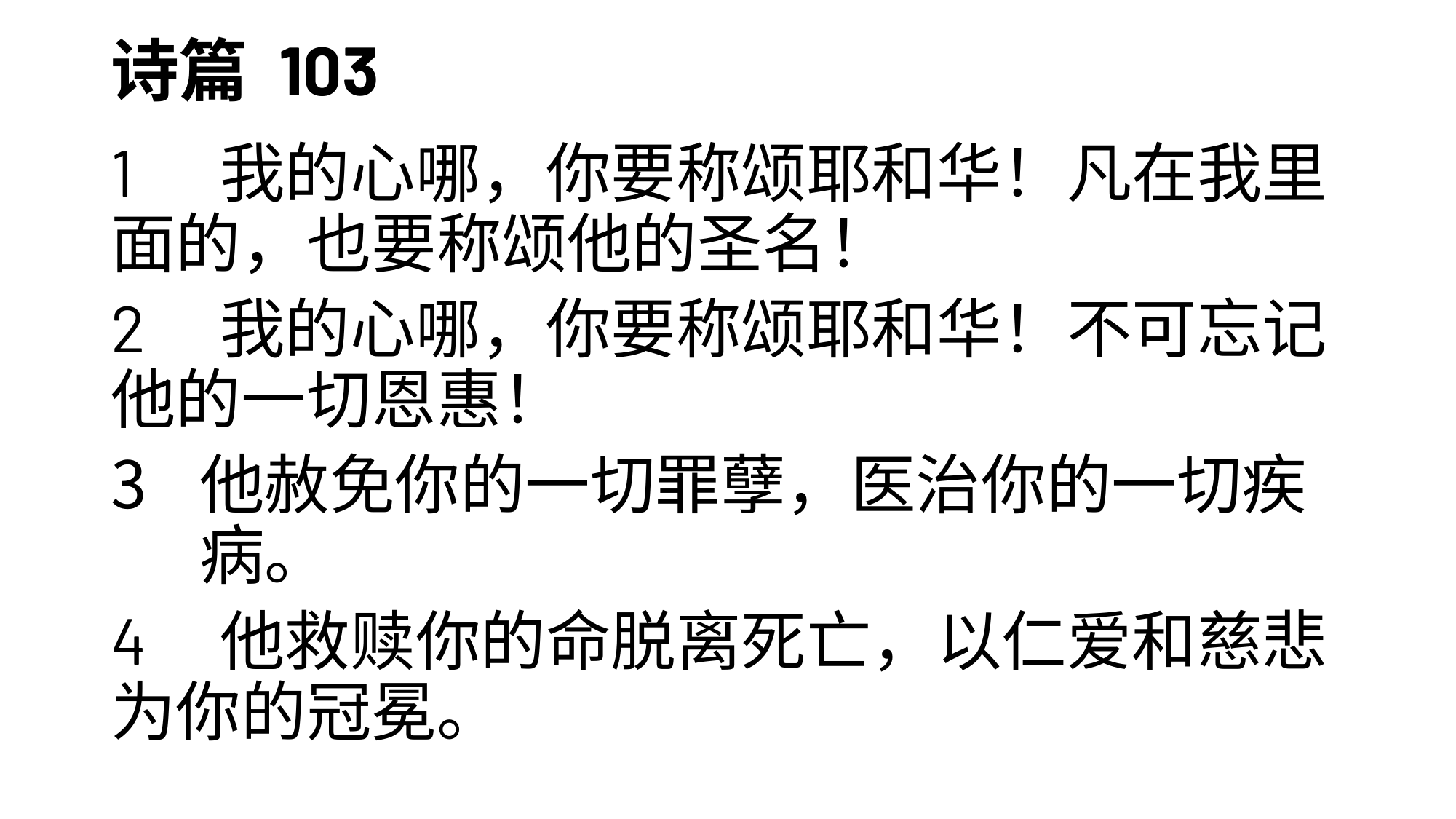

# 诗篇 103
1	我的心哪，你要称颂耶和华！凡在我里面的，也要称颂他的圣名！
2	我的心哪，你要称颂耶和华！不可忘记他的一切恩惠！
他赦免你的一切罪孽，医治你的一切疾病。
4	他救赎你的命脱离死亡，以仁爱和慈悲为你的冠冕。